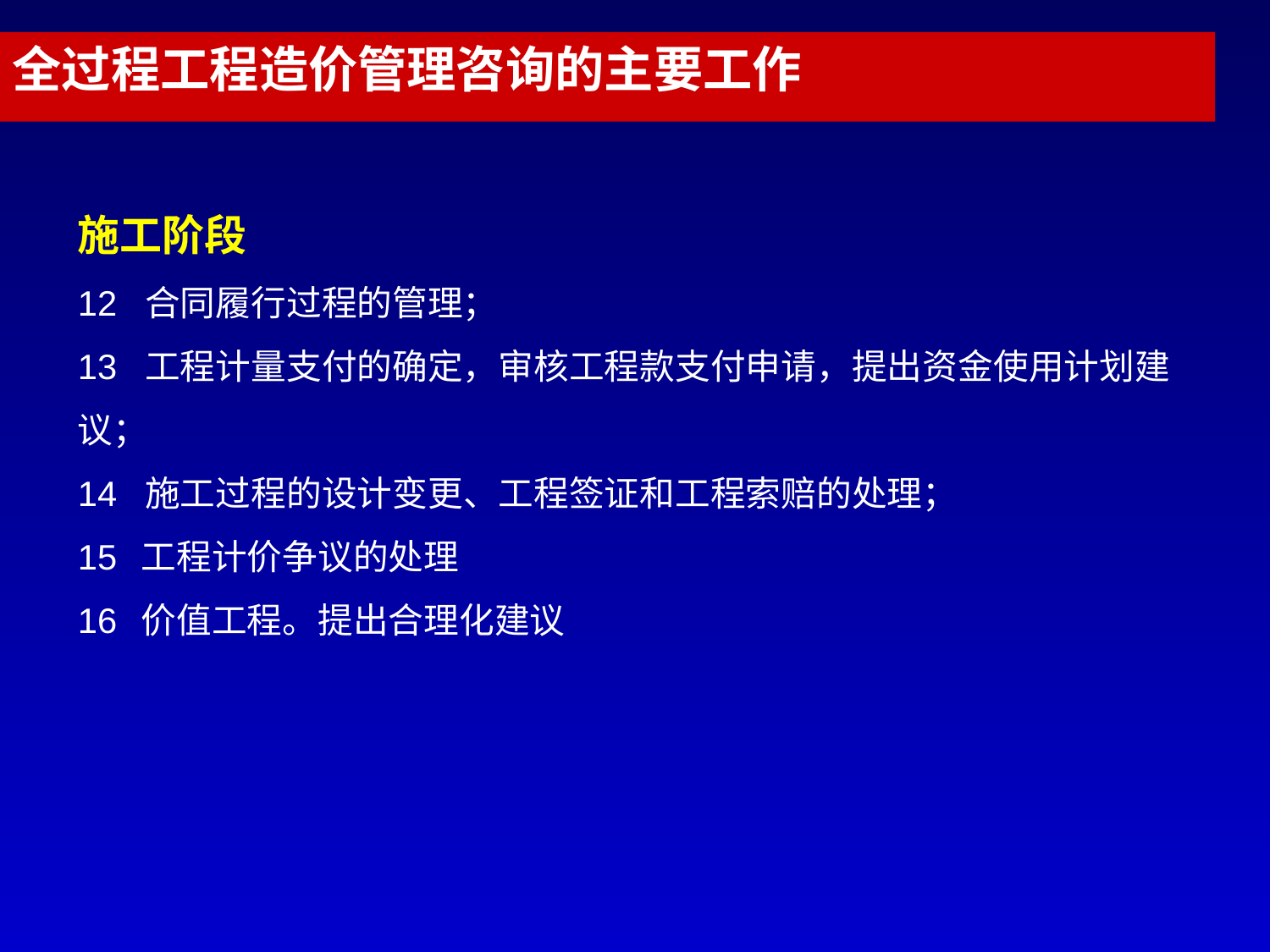

全过程工程造价管理咨询的主要工作
施工阶段
12  合同履行过程的管理；
13  工程计量支付的确定，审核工程款支付申请，提出资金使用计划建议；
14  施工过程的设计变更、工程签证和工程索赔的处理；
  工程计价争议的处理
  价值工程。提出合理化建议
22